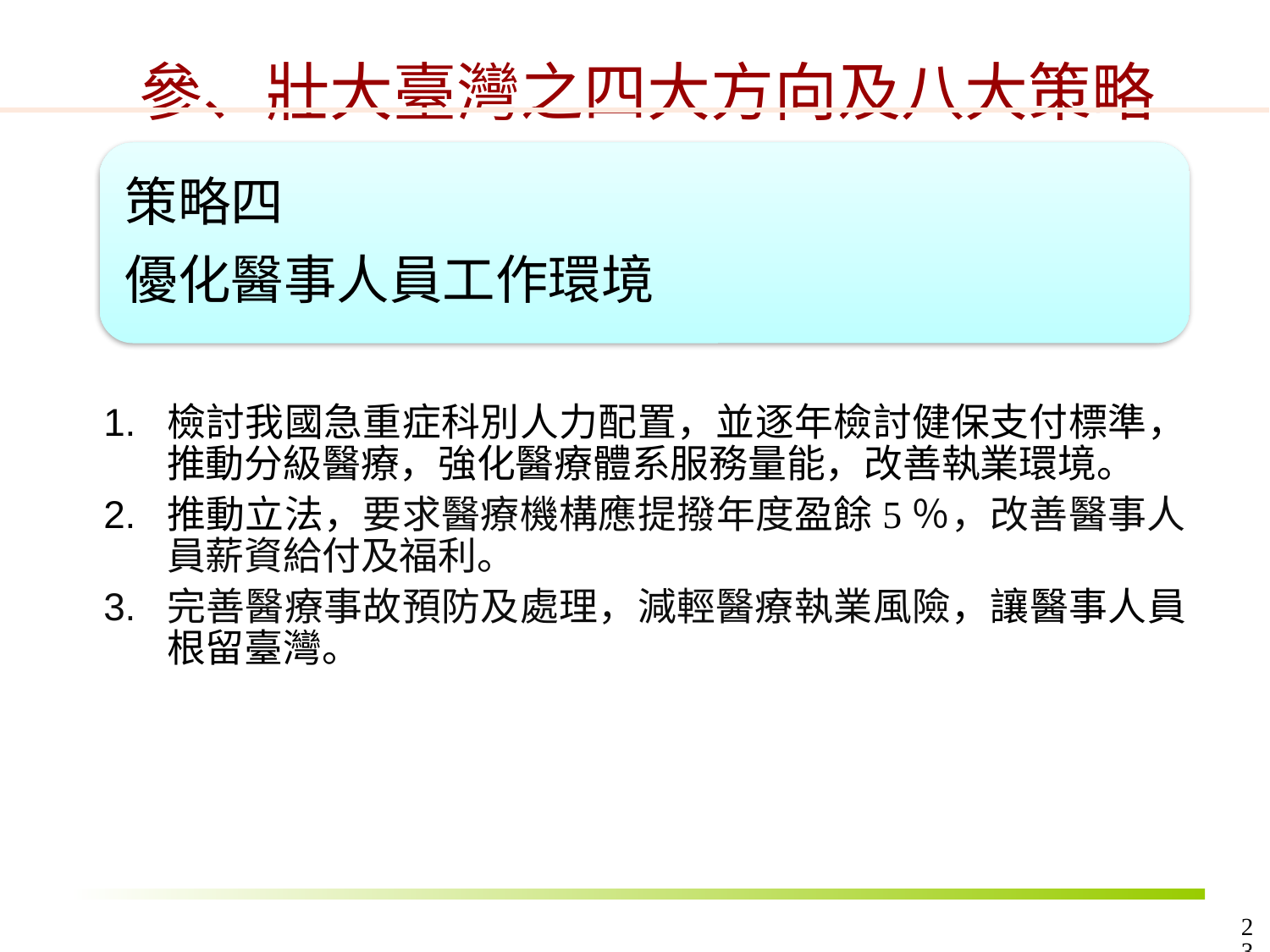

參、壯大臺灣之四大方向及八大策略

八大強臺策略

策略四
優化醫事人員工作環境

檢討我國急重症科別人力配置，並逐年檢討健保支付標準，推動分級醫療，強化醫療體系服務量能，改善執業環境。
推動立法，要求醫療機構應提撥年度盈餘5％，改善醫事人員薪資給付及福利。
完善醫療事故預防及處理，減輕醫療執業風險，讓醫事人員根留臺灣。
23